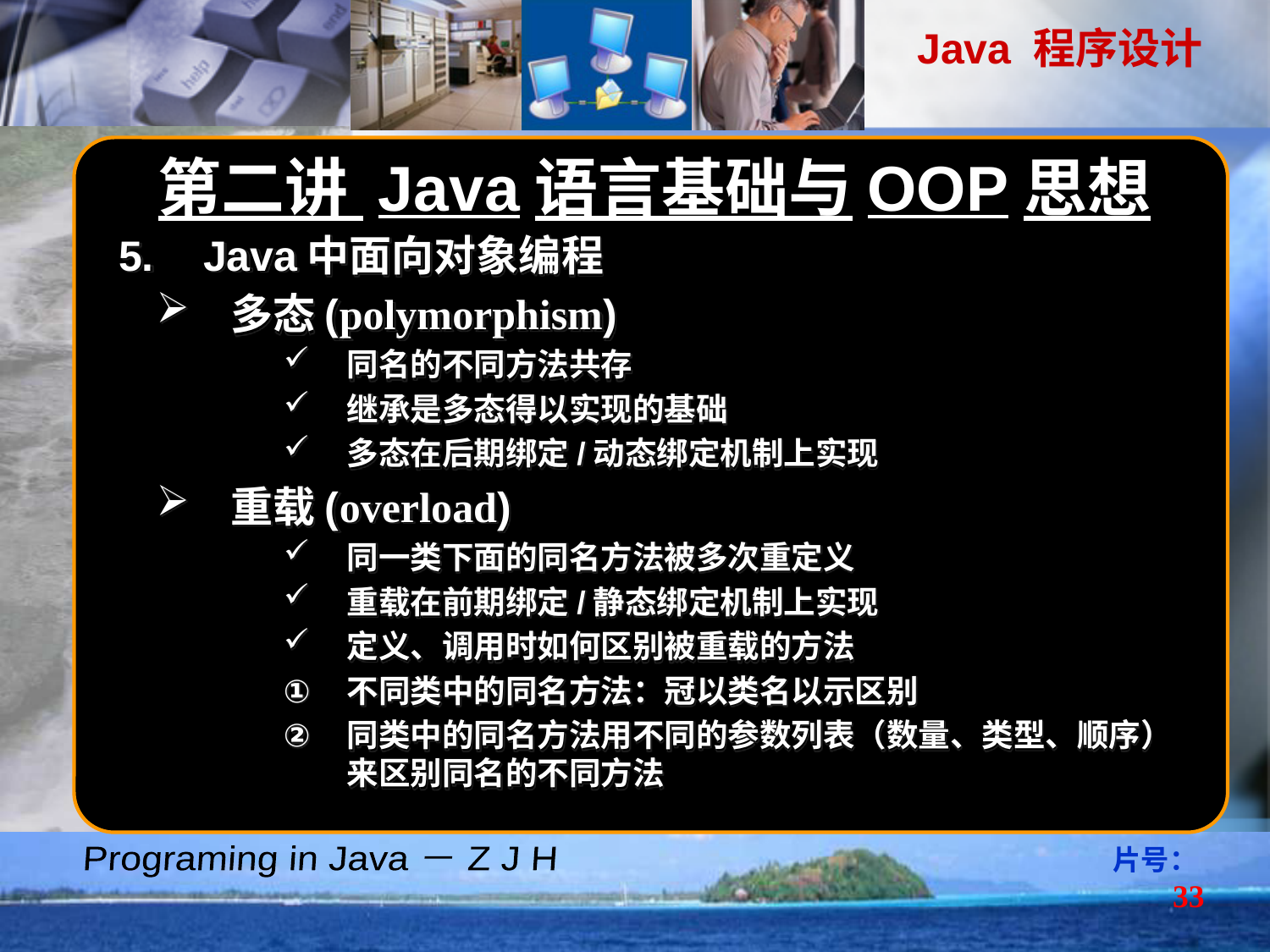

第二讲 Java语言基础与OOP思想
Java中面向对象编程
多态(polymorphism)
同名的不同方法共存
继承是多态得以实现的基础
多态在后期绑定/动态绑定机制上实现
重载(overload)
同一类下面的同名方法被多次重定义
重载在前期绑定/静态绑定机制上实现
定义、调用时如何区别被重载的方法
不同类中的同名方法：冠以类名以示区别
同类中的同名方法用不同的参数列表（数量、类型、顺序）来区别同名的不同方法
片号：33